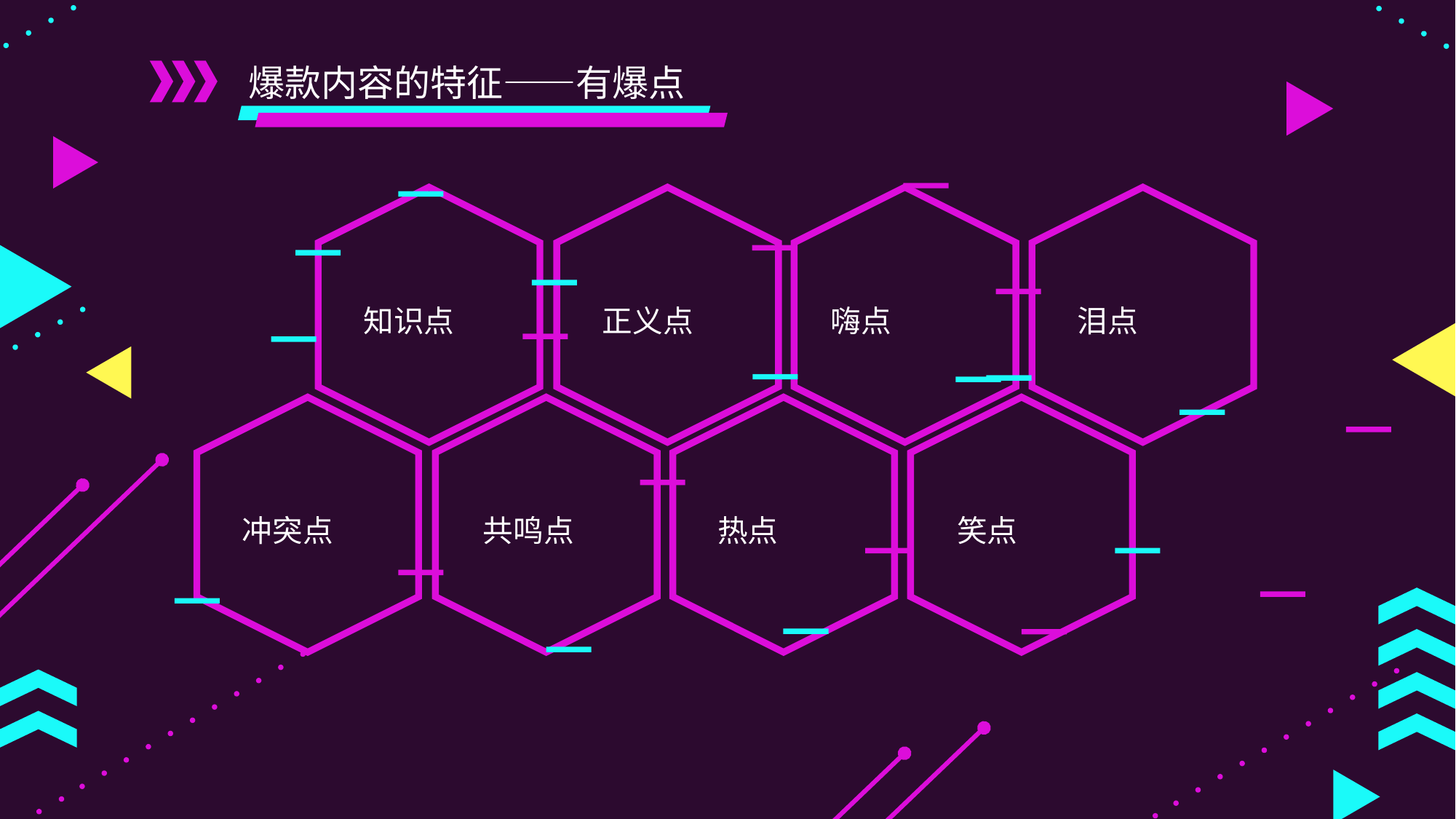

爆款内容的特征——有爆点

知识点
正义点
嗨点
泪点

冲突点
共鸣点
热点
笑点